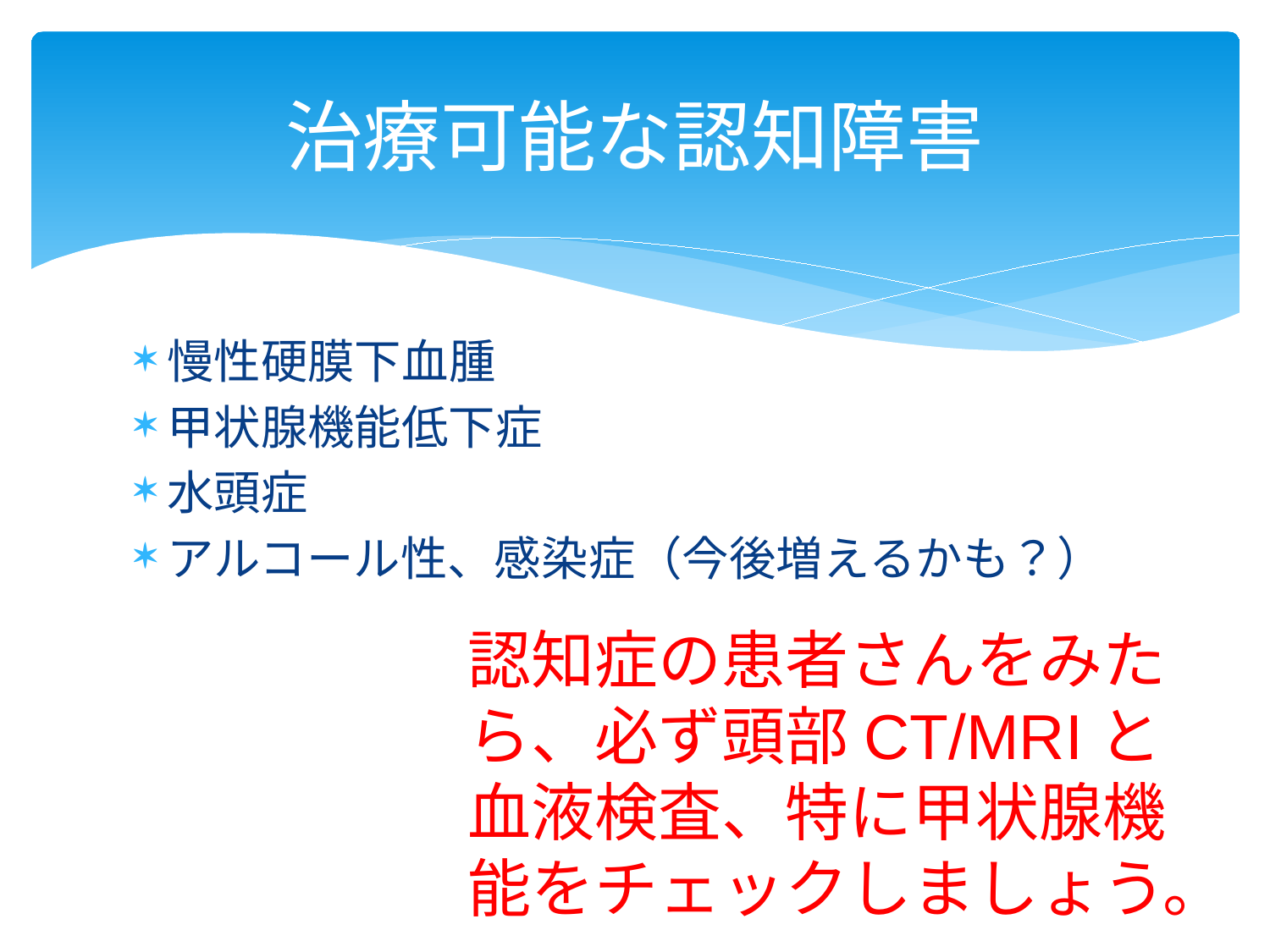

# 治療可能な認知障害
慢性硬膜下血腫
甲状腺機能低下症
水頭症
アルコール性、感染症（今後増えるかも？）

認知症の患者さんをみたら、必ず頭部CT/MRIと血液検査、特に甲状腺機能をチェックしましょう。